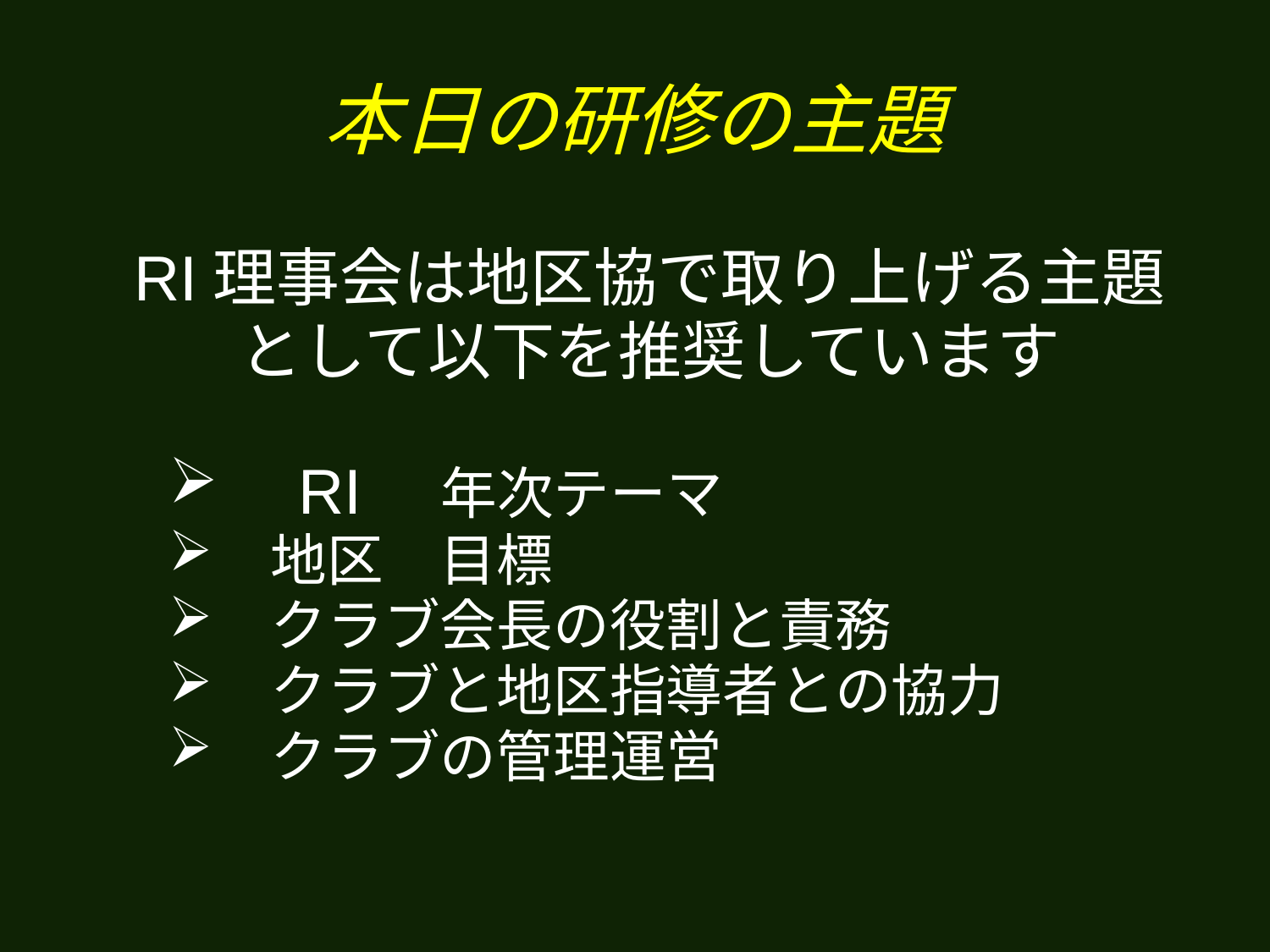

# 本日の研修の主題
RI理事会は地区協で取り上げる主題
として以下を推奨しています

　RI　年次テーマ
　地区　目標
　クラブ会長の役割と責務
　クラブと地区指導者との協力
　クラブの管理運営